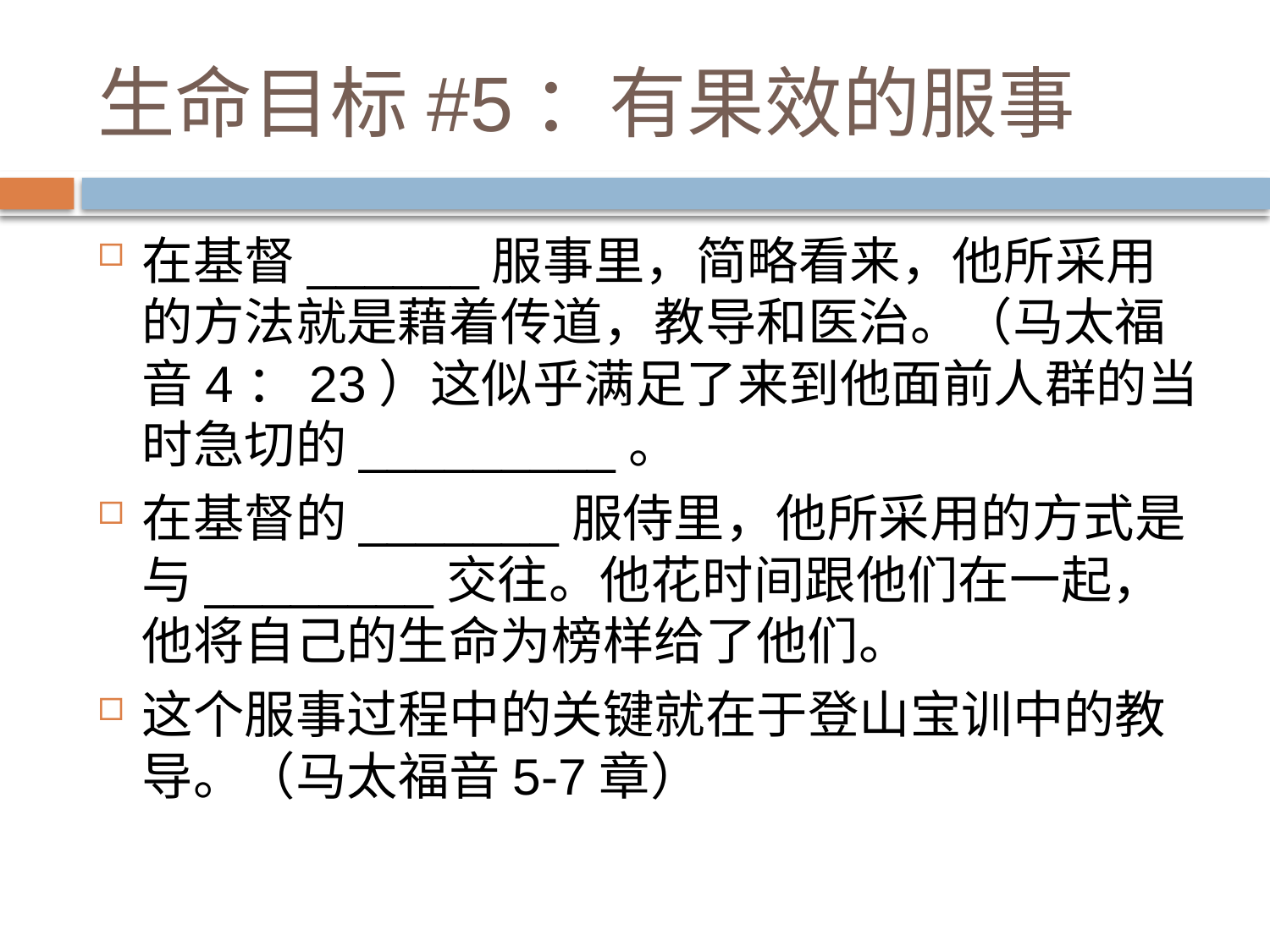

# 生命目标#5：有果效的服事
在基督______服事里，简略看来，他所采用的方法就是藉着传道，教导和医治。（马太福音4：23）这似乎满足了来到他面前人群的当时急切的_________。
在基督的_______服侍里，他所采用的方式是与________交往。他花时间跟他们在一起，他将自己的生命为榜样给了他们。
这个服事过程中的关键就在于登山宝训中的教导。（马太福音5-7章）